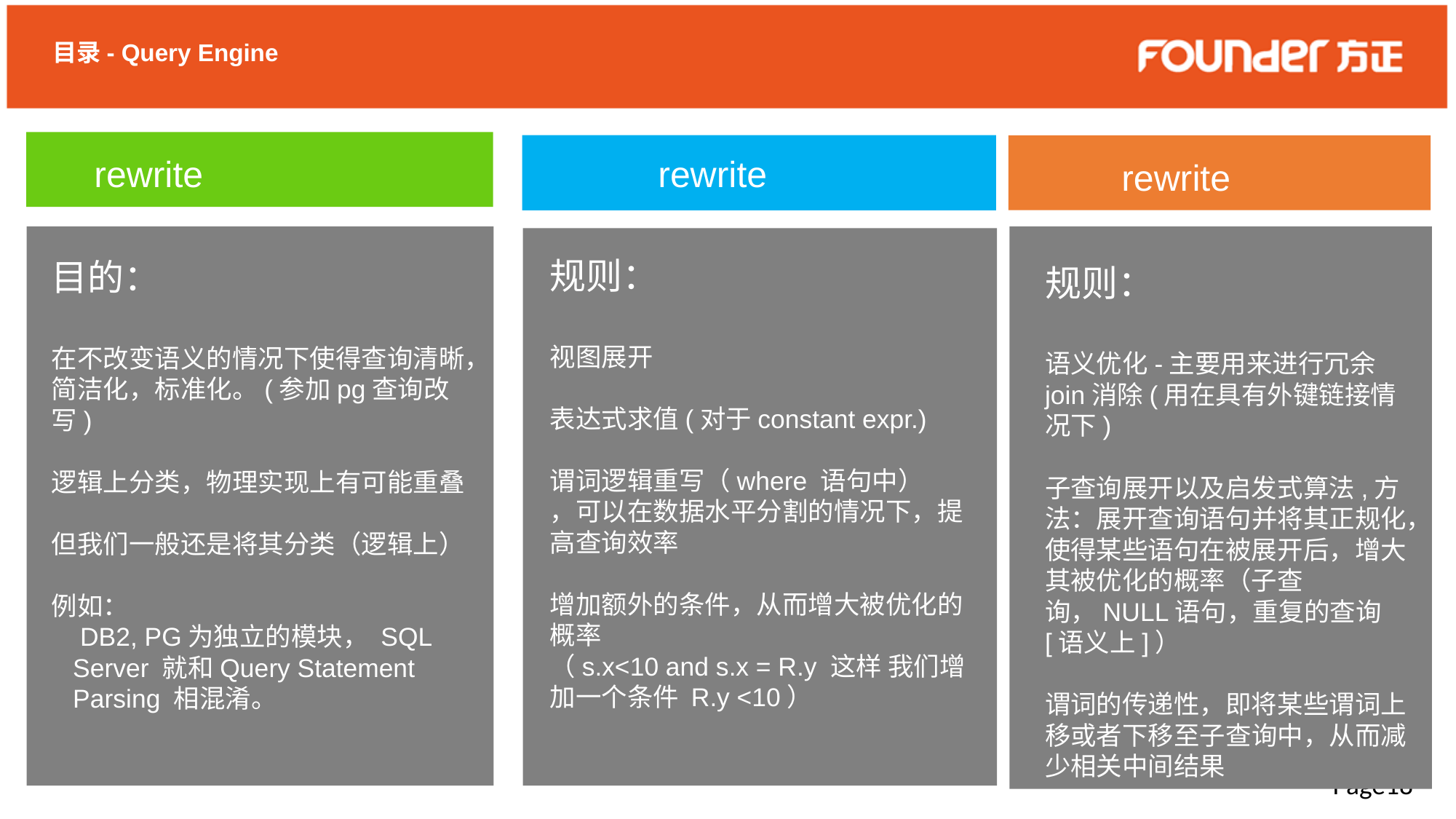

目录- Query Engine

rewrite

目的：

在不改变语义的情况下使得查询清晰，简洁化，标准化。(参加pg查询改写)

逻辑上分类，物理实现上有可能重叠

但我们一般还是将其分类（逻辑上）

例如：
    DB2, PG为独立的模块， SQL
   Server 就和Query Statement
   Parsing 相混淆。

rewrite

规则：

视图展开

表达式求值(对于constant expr.)

谓词逻辑重写（where 语句中）
，可以在数据水平分割的情况下，提高查询效率

增加额外的条件，从而增大被优化的概率
（s.x<10 and s.x = R.y 这样 我们增加一个条件 R.y <10）

rewrite

规则：

语义优化-主要用来进行冗余join消除(用在具有外键链接情况下)

子查询展开以及启发式算法,方法：展开查询语句并将其正规化，使得某些语句在被展开后，增大其被优化的概率（子查询，NULL语句，重复的查询[语义上]）

谓词的传递性，即将某些谓词上移或者下移至子查询中，从而减少相关中间结果

Page18